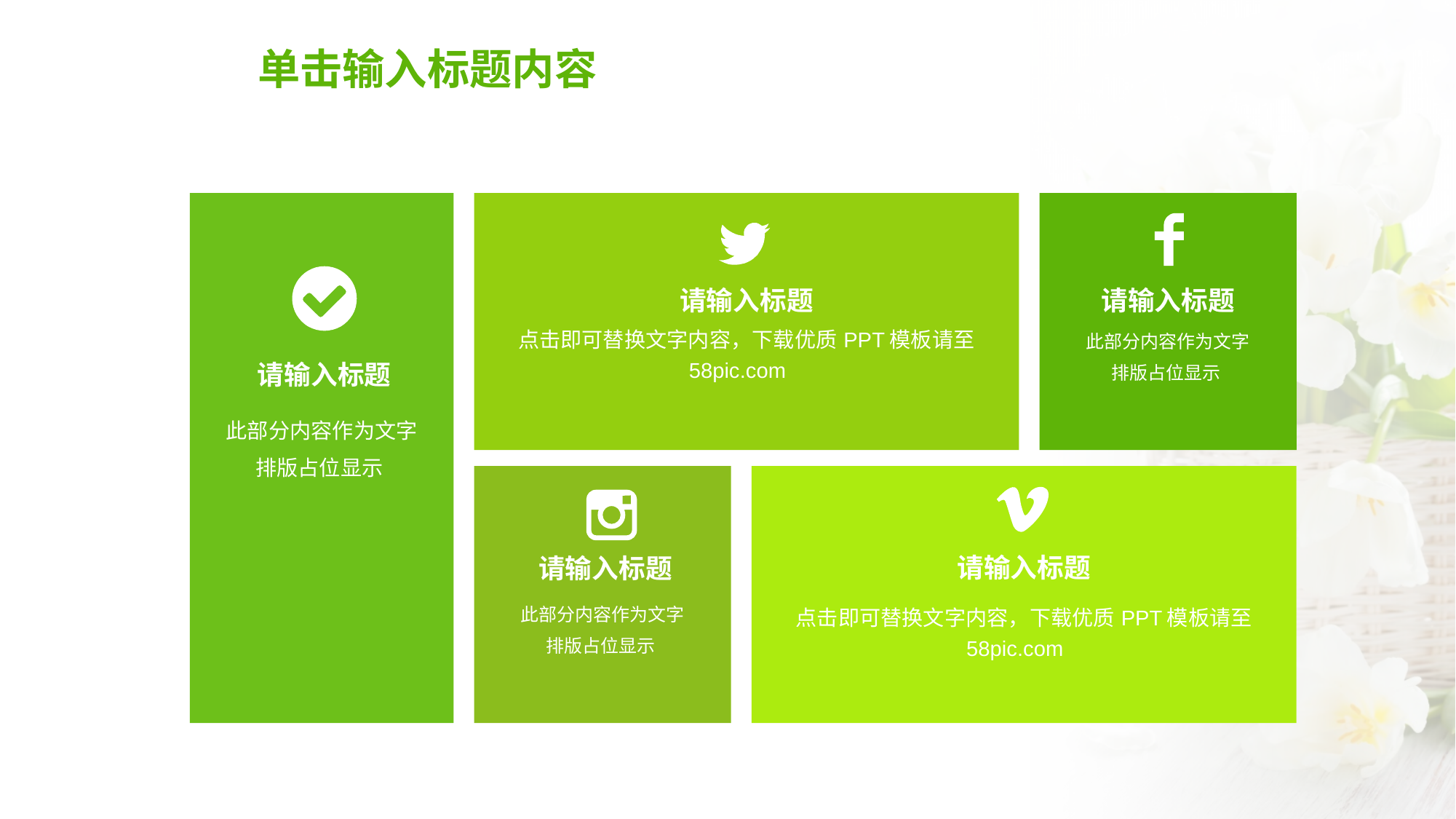

点击即可替换文字内容，下载优质PPT模板请至 58pic.com
此部分内容作为文字
排版占位显示
此部分内容作为文字
排版占位显示

请输入标题
请输入标题
请输入标题
此部分内容作为文字
排版占位显示
点击即可替换文字内容，下载优质PPT模板请至 58pic.com

请输入标题
请输入标题